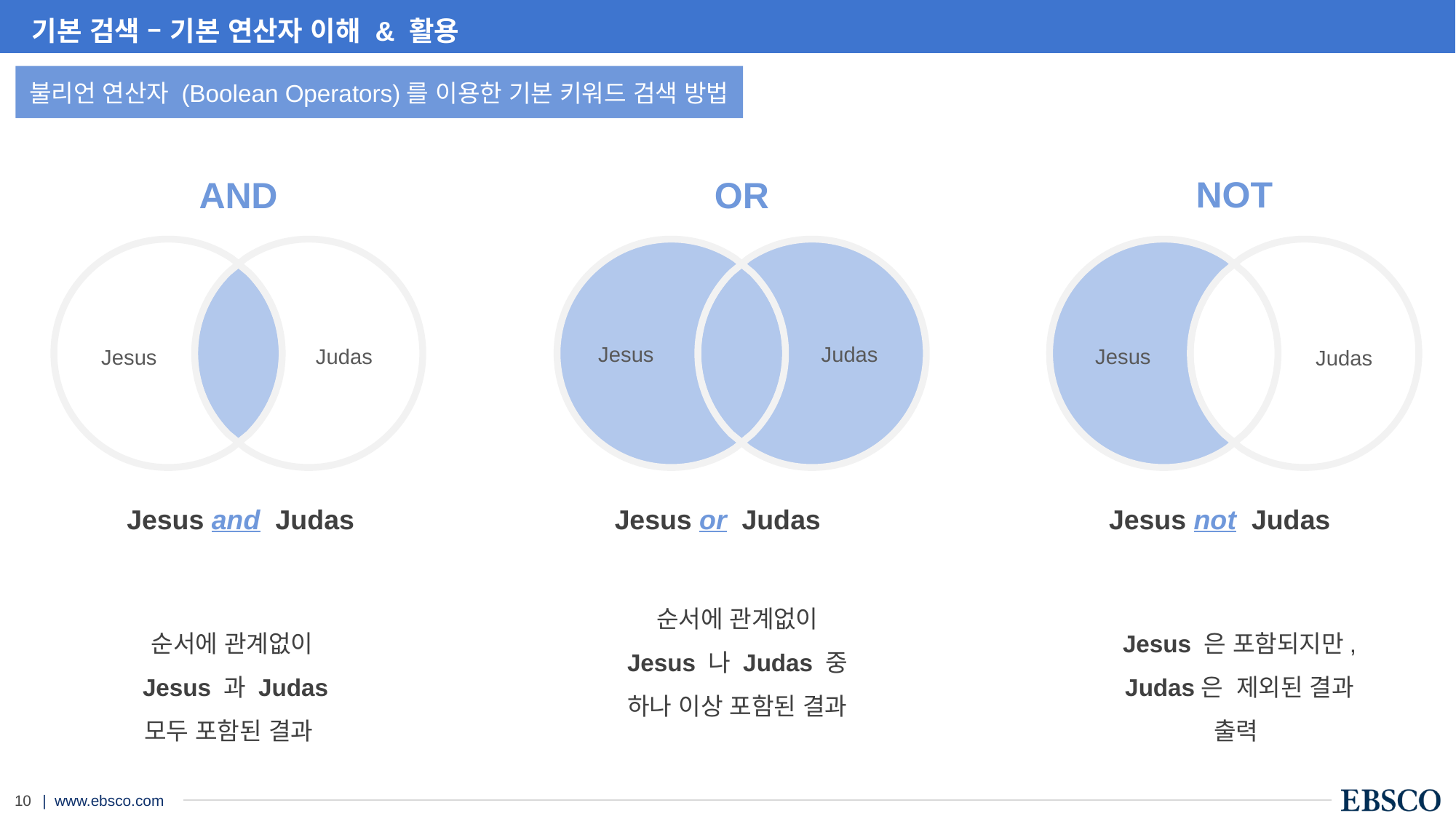

기본 검색 – 기본 연산자 이해 & 활용

불리언 연산자 (Boolean Operators)를 이용한 기본 키워드 검색 방법
NOT
AND
OR

Jesus
Judas
Jesus
Judas
Jesus
Judas
Jesus and  Judas
Jesus or  Judas
  Jesus not  Judas
순서에 관계없이 Jesus 나 Judas 중 하나 이상 포함된 결과
순서에 관계없이
Jesus 과 Judas
모두 포함된 결과
Jesus 은 포함되지만, Judas은  제외된 결과 출력